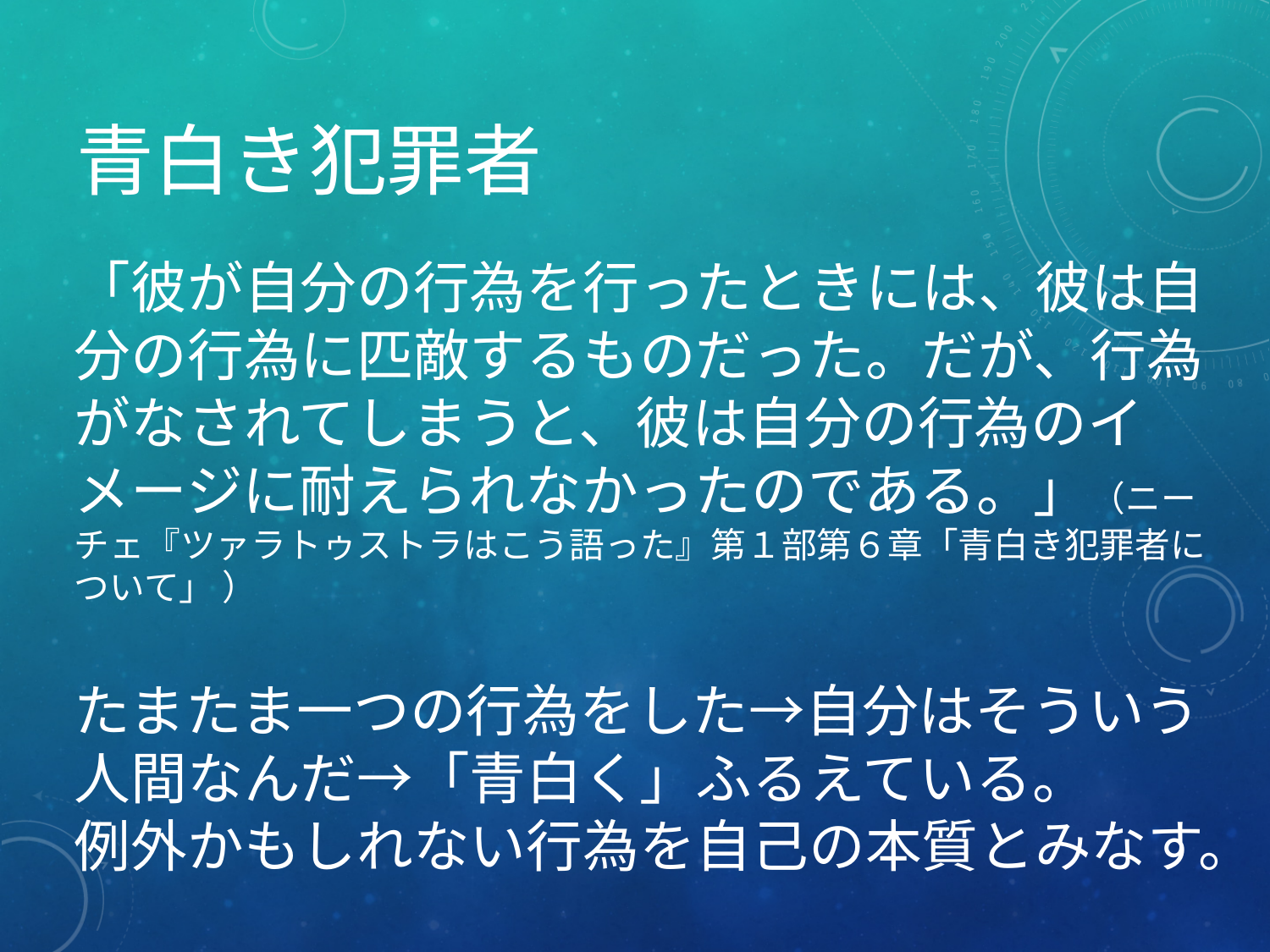

# 青白き犯罪者
「彼が自分の行為を行ったときには、彼は自分の行為に匹敵するものだった。だが、行為がなされてしまうと、彼は自分の行為のイメージに耐えられなかったのである。」（ニーチェ『ツァラトゥストラはこう語った』第１部第６章「青白き犯罪者について」 ）

たまたま一つの行為をした→自分はそういう人間なんだ→「青白く」ふるえている。
例外かもしれない行為を自己の本質とみなす。